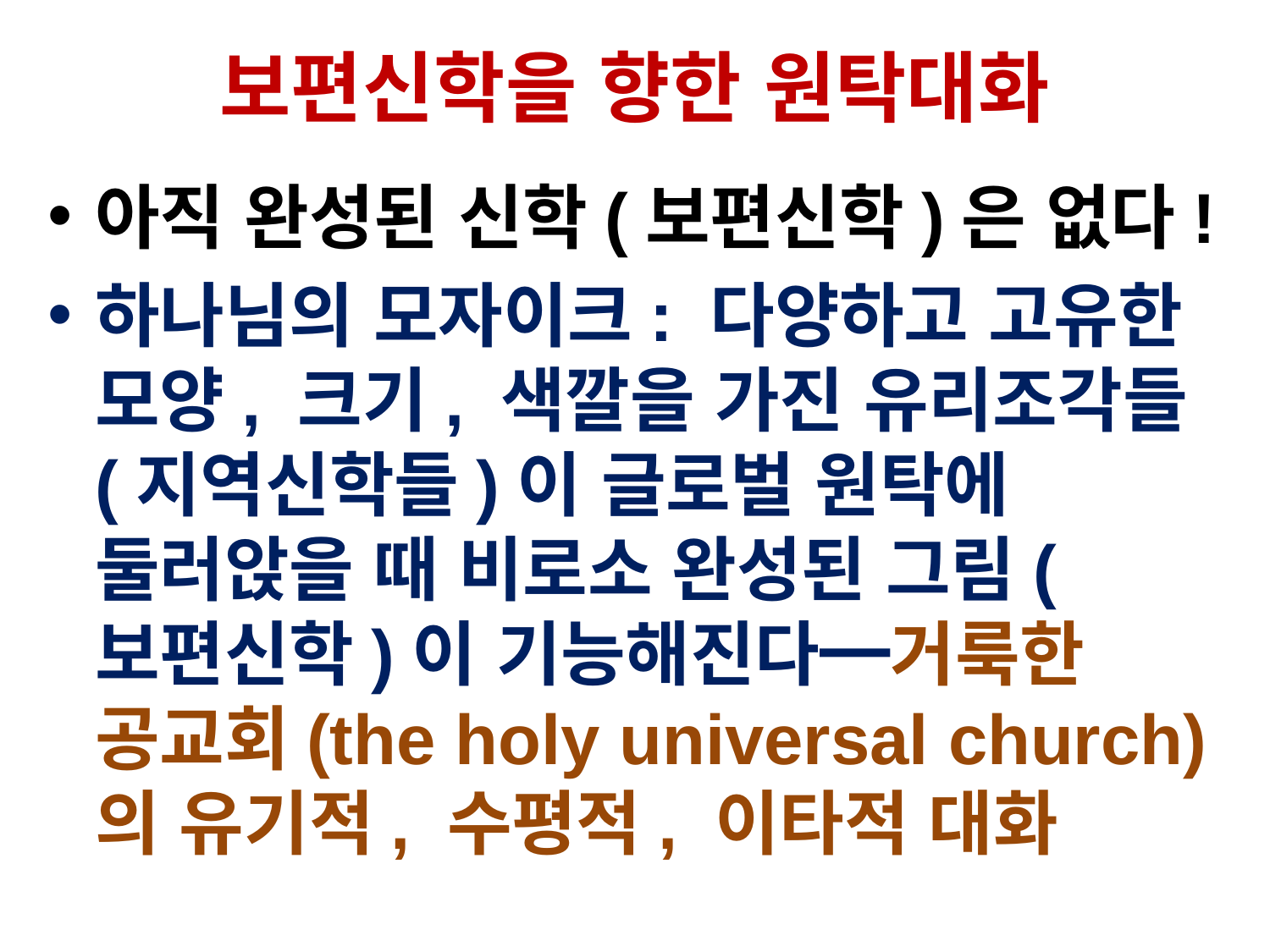

# 보편신학을 향한 원탁대화
아직 완성된 신학(보편신학)은 없다!
하나님의 모자이크: 다양하고 고유한 모양, 크기, 색깔을 가진 유리조각들(지역신학들)이 글로벌 원탁에 둘러앉을 때 비로소 완성된 그림(보편신학)이 기능해진다━거룩한 공교회(the holy universal church)의 유기적, 수평적, 이타적 대화